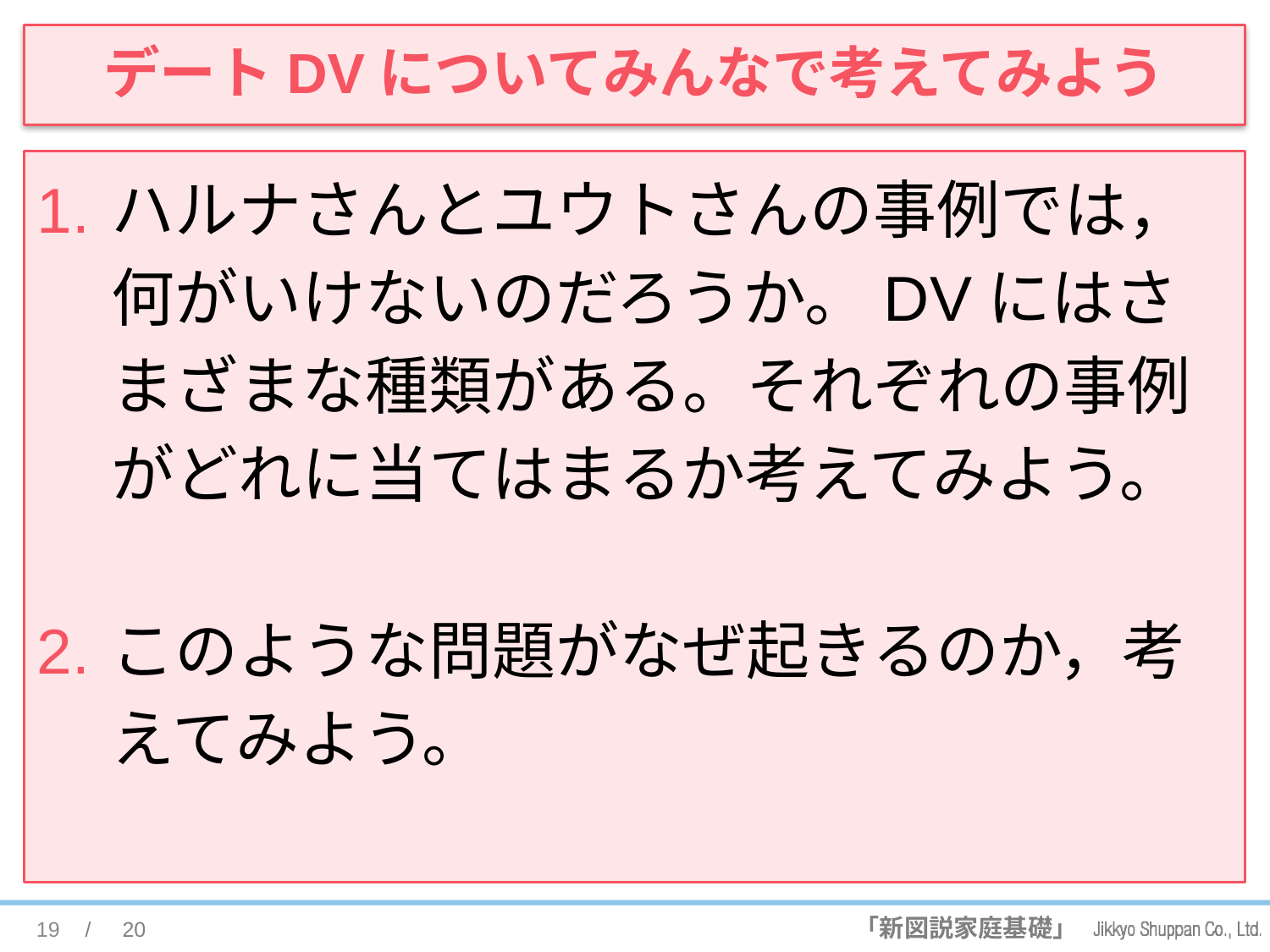

# デートDVについてみんなで考えてみよう
ハルナさんとユウトさんの事例では，何がいけないのだろうか。DVにはさまざまな種類がある。それぞれの事例がどれに当てはまるか考えてみよう。

このような問題がなぜ起きるのか，考えてみよう。
19